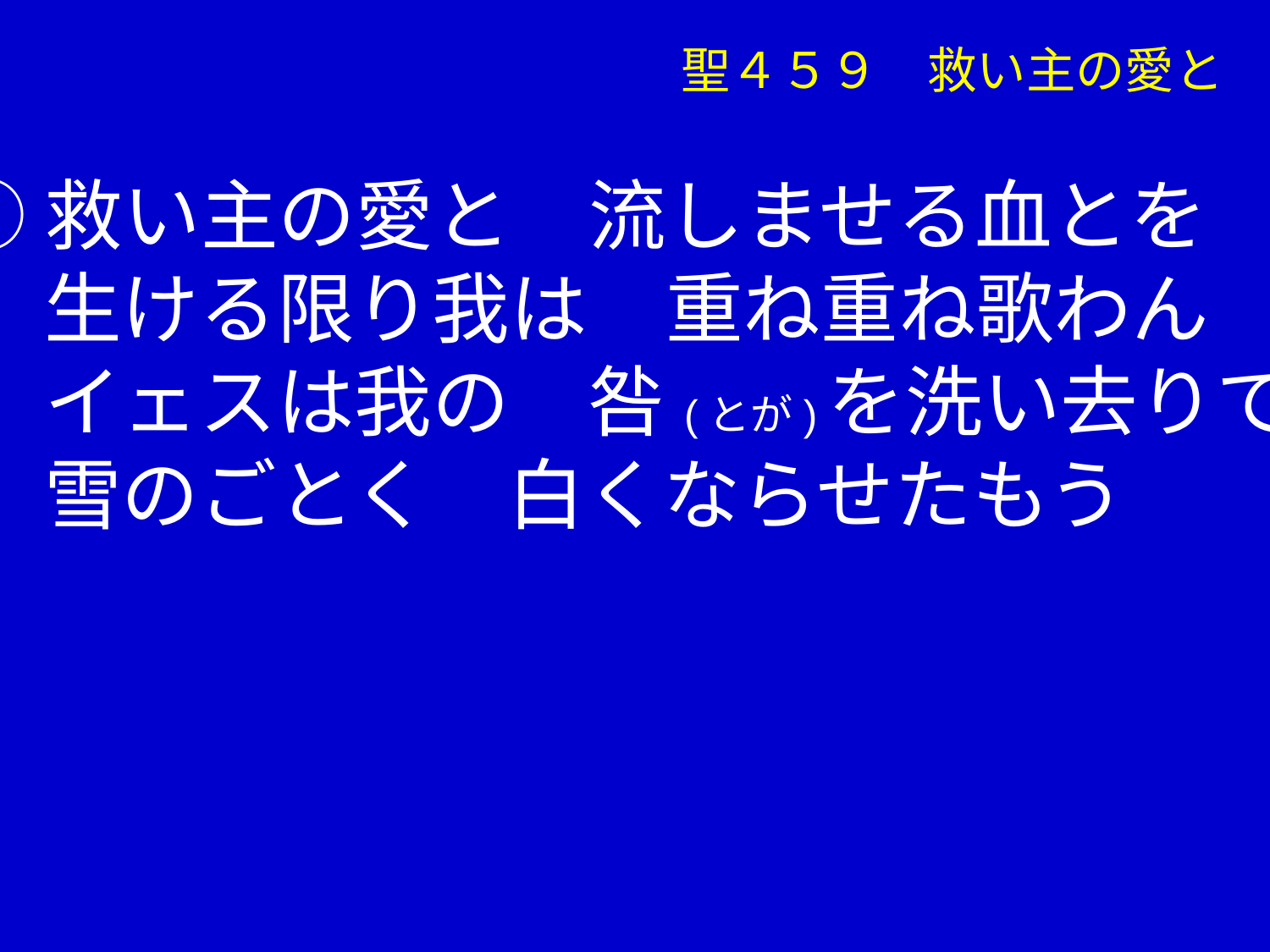

聖４５９　救い主の愛と
①救い主の愛と　流しませる血とを
　 生ける限り我は　重ね重ね歌わん
　 イェスは我の　咎(とが)を洗い去りて
　 雪のごとく　白くならせたもう